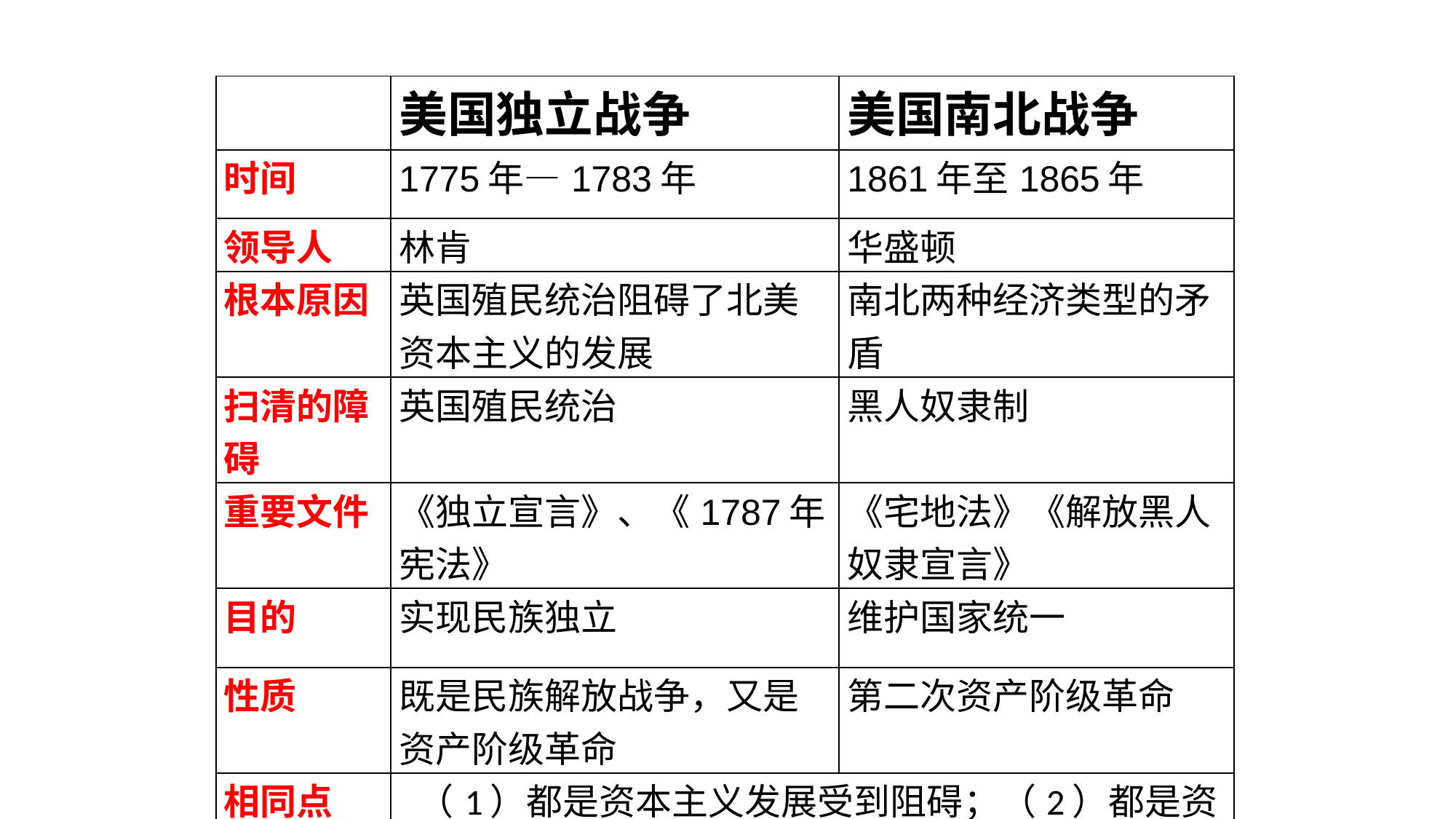

|  | 美国独立战争 | 美国南北战争 |
| --- | --- | --- |
| 时间 | 1775年—1783年 | 1861年至1865年 |
| 领导人 | 林肯 | 华盛顿 |
| 根本原因 | 英国殖民统治阻碍了北美资本主义的发展 | 南北两种经济类型的矛盾 |
| 扫清的障碍 | 英国殖民统治 | 黑人奴隶制 |
| 重要文件 | 《独立宣言》、《1787年宪法》 | 《宅地法》《解放黑人奴隶宣言》 |
| 目的 | 实现民族独立 | 维护国家统一 |
| 性质 | 既是民族解放战争，又是资产阶级革命 | 第二次资产阶级革命 |
| 相同点 | （1）都是资本主义发展受到阻碍；（2）都是资产阶级革命；（3）都促进了美国资本主义的发展 |  |